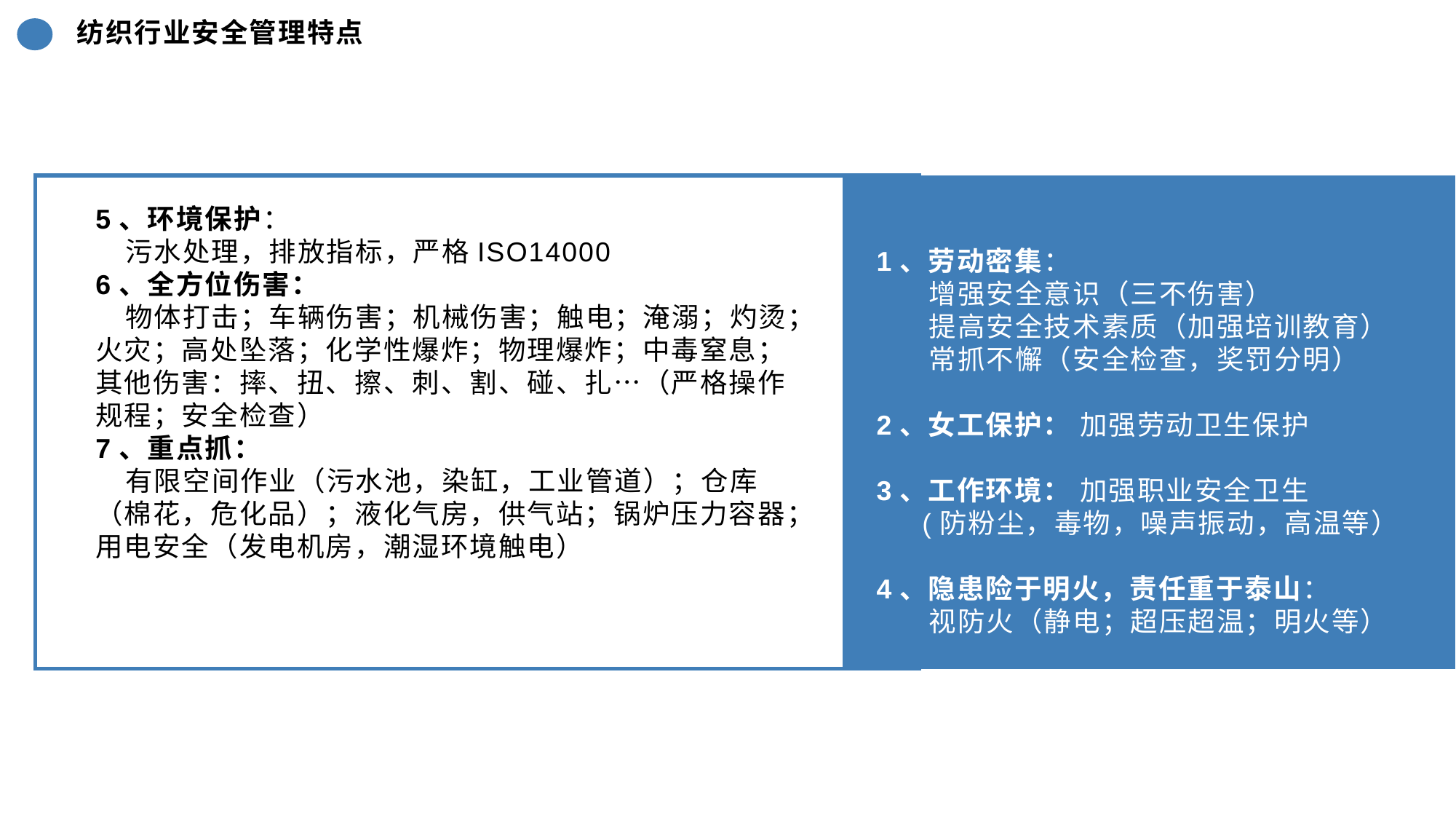

纺织行业安全管理特点

5、环境保护：
   污水处理，排放指标，严格ISO14000
6、全方位伤害：
   物体打击；车辆伤害；机械伤害；触电；淹溺；灼烫；火灾；高处坠落；化学性爆炸；物理爆炸；中毒窒息；其他伤害：摔、扭、擦、刺、割、碰、扎…（严格操作规程；安全检查）
7、重点抓：
   有限空间作业（污水池，染缸，工业管道）；仓库（棉花，危化品）；液化气房，供气站；锅炉压力容器；用电安全（发电机房，潮湿环境触电）

1、劳动密集：
      增强安全意识（三不伤害）
      提高安全技术素质（加强培训教育）
      常抓不懈（安全检查，奖罚分明）

2、女工保护： 加强劳动卫生保护

3、工作环境： 加强职业安全卫生
     (防粉尘，毒物，噪声振动，高温等）

4、隐患险于明火，责任重于泰山：
      视防火（静电；超压超温；明火等）